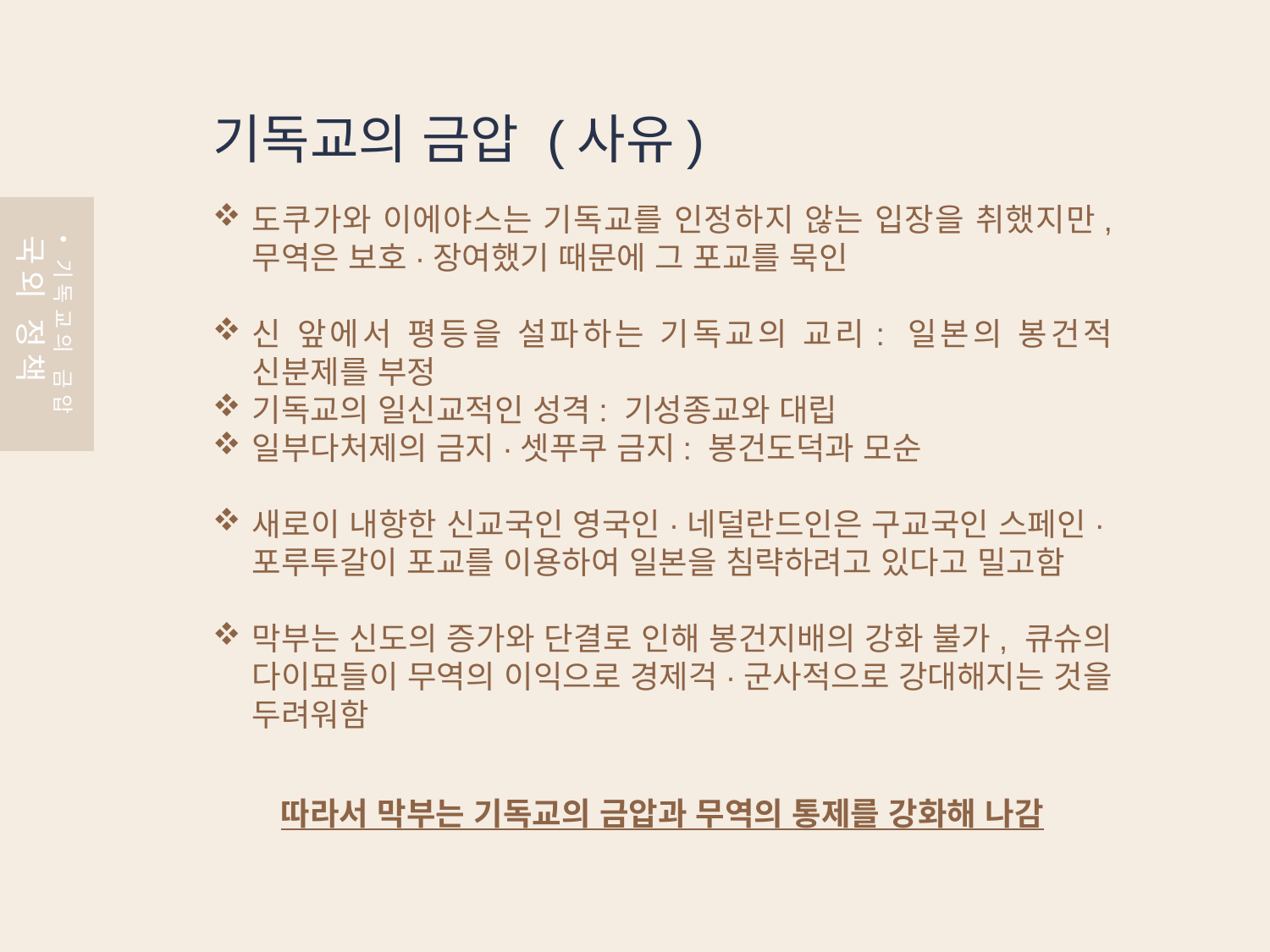

1단 텍스트 페이지 입니다. 바람이 불어오는 곳 그 곳으로 가네. 설레임과 두려움으로 너를 생각해. 힘겨운 날들도 있지만 새로운 꿈들을 위해. 바람이 불어오는 곳 그 곳으로 가네.
항목 타이틀을 적어주세요.

기독교의 금압 (사유)

도쿠가와 이에야스는 기독교를 인정하지 않는 입장을 취했지만, 무역은 보호·장여했기 때문에 그 포교를 묵인

신 앞에서 평등을 설파하는 기독교의 교리: 일본의 봉건적 신분제를 부정
기독교의 일신교적인 성격: 기성종교와 대립
일부다처제의 금지·셋푸쿠 금지: 봉건도덕과 모순

새로이 내항한 신교국인 영국인·네덜란드인은 구교국인 스페인·포루투갈이 포교를 이용하여 일본을 침략하려고 있다고 밀고함

막부는 신도의 증가와 단결로 인해 봉건지배의 강화 불가, 큐슈의 다이묘들이 무역의 이익으로 경제걱·군사적으로 강대해지는 것을 두려워함

따라서 막부는 기독교의 금압과 무역의 통제를 강화해 나감

기독교의 금압
국외 정책